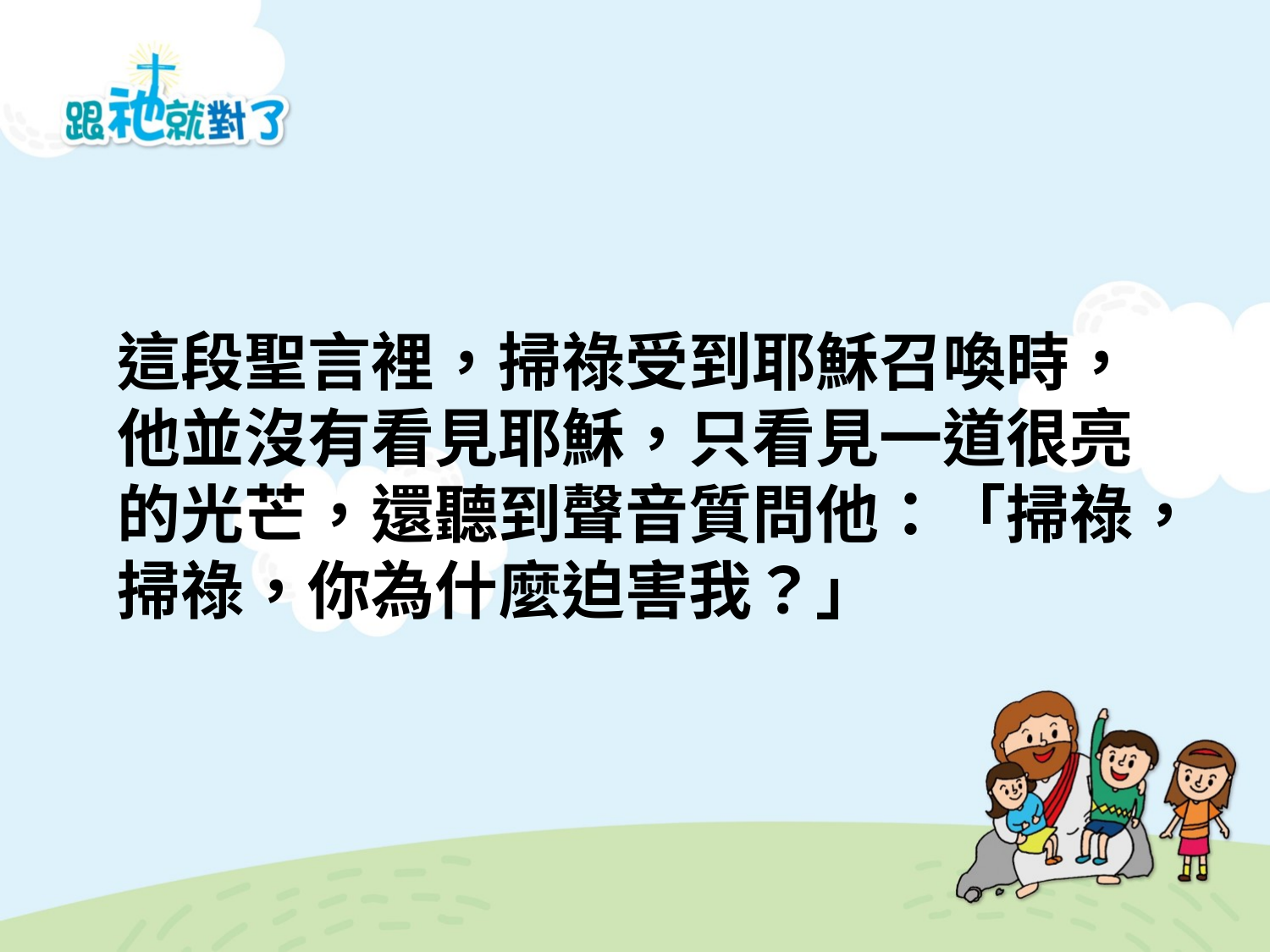

這段聖言裡，掃祿受到耶穌召喚時，他並沒有看見耶穌，只看見一道很亮的光芒，還聽到聲音質問他：「掃祿，掃祿，你為什麼迫害我？」